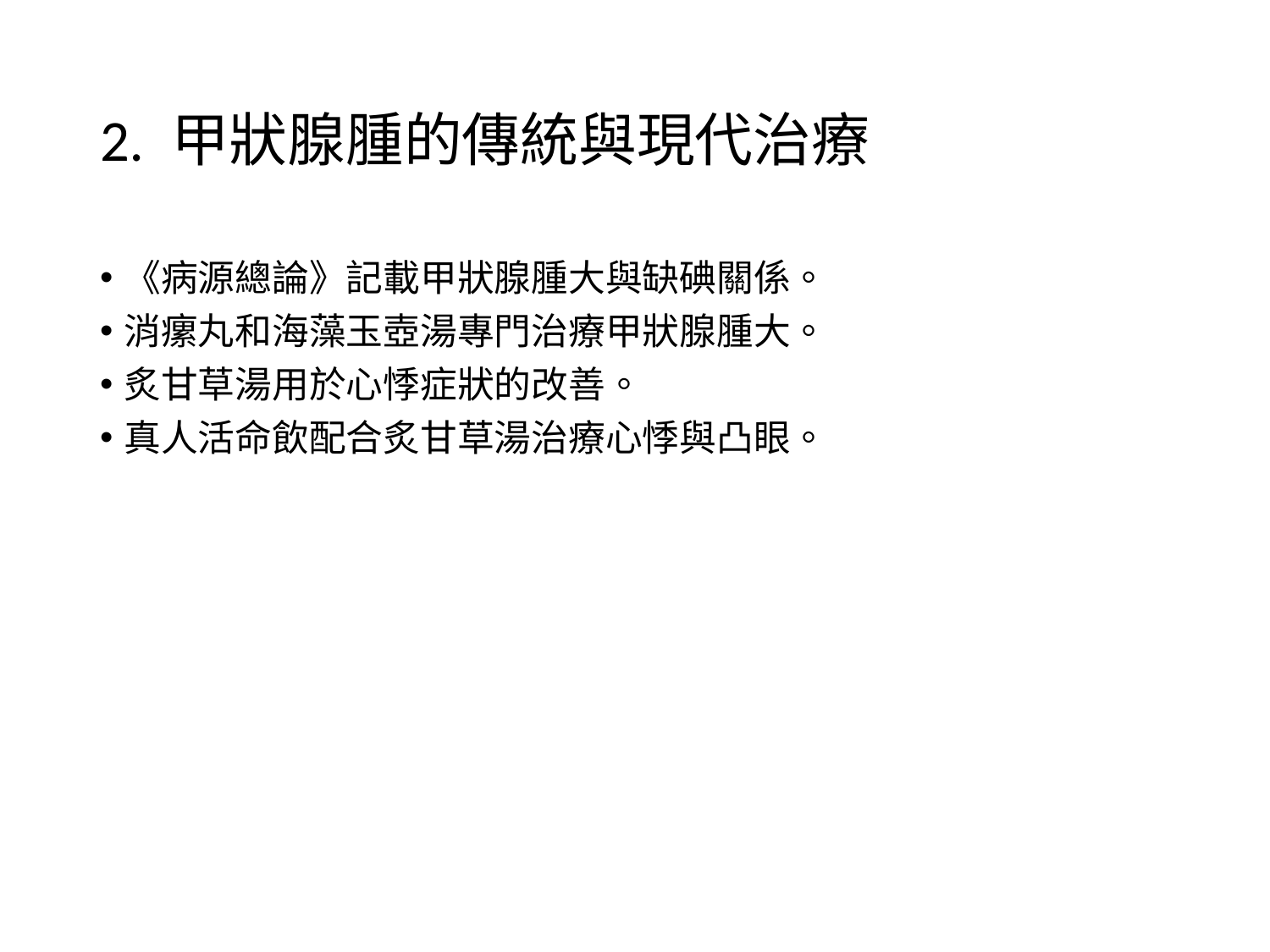

# 2. 甲狀腺腫的傳統與現代治療
《病源總論》記載甲狀腺腫大與缺碘關係。
消瘰丸和海藻玉壺湯專門治療甲狀腺腫大。
炙甘草湯用於心悸症狀的改善。
真人活命飲配合炙甘草湯治療心悸與凸眼。